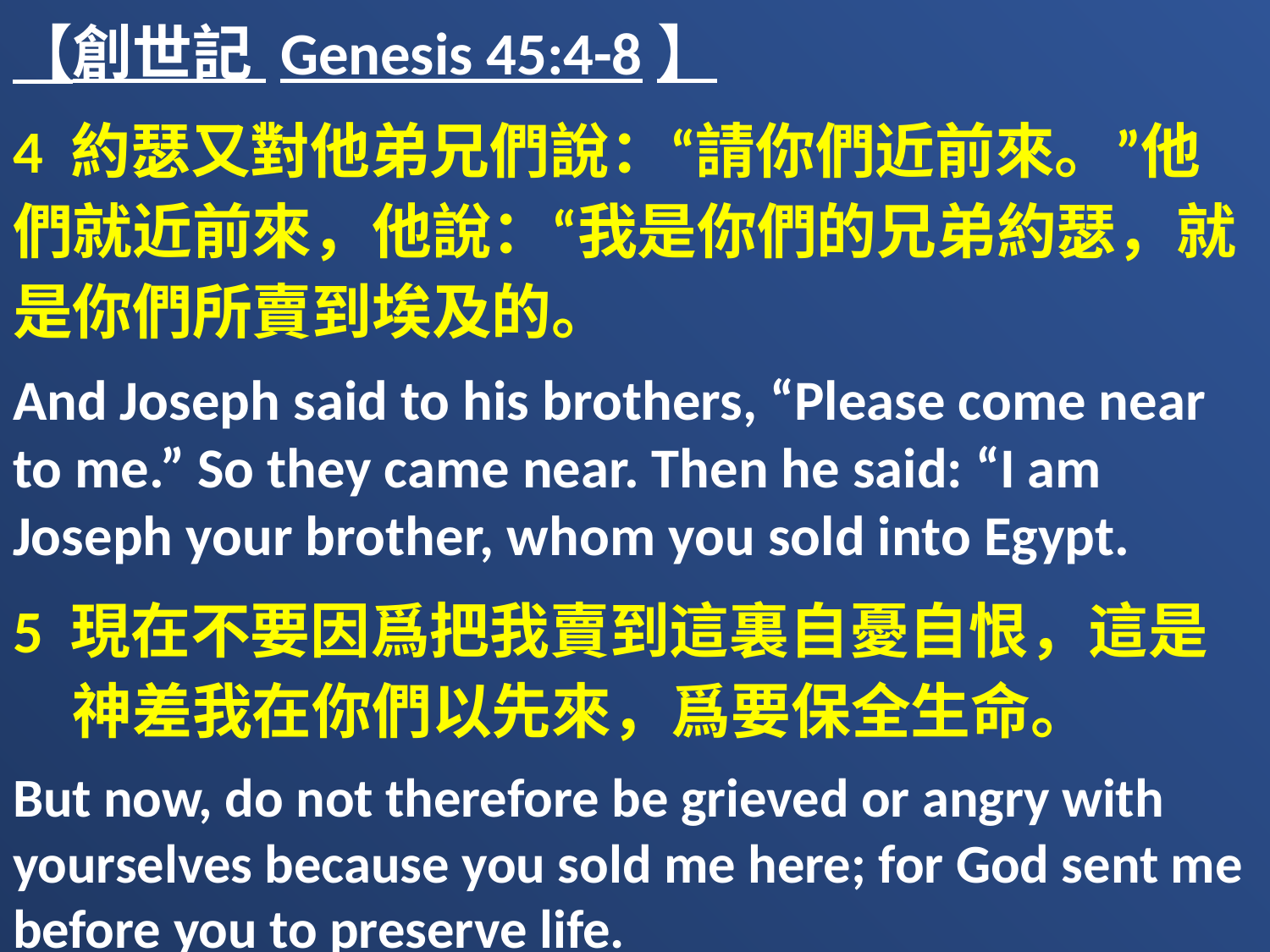

【創世記 Genesis 45:4-8】
4 約瑟又對他弟兄們說：“請你們近前來。”他們就近前來，他說：“我是你們的兄弟約瑟，就是你們所賣到埃及的。
And Joseph said to his brothers, “Please come near to me.” So they came near. Then he said: “I am Joseph your brother, whom you sold into Egypt.
5 現在不要因爲把我賣到這裏自憂自恨，這是　神差我在你們以先來，爲要保全生命。
But now, do not therefore be grieved or angry with yourselves because you sold me here; for God sent me before you to preserve life.